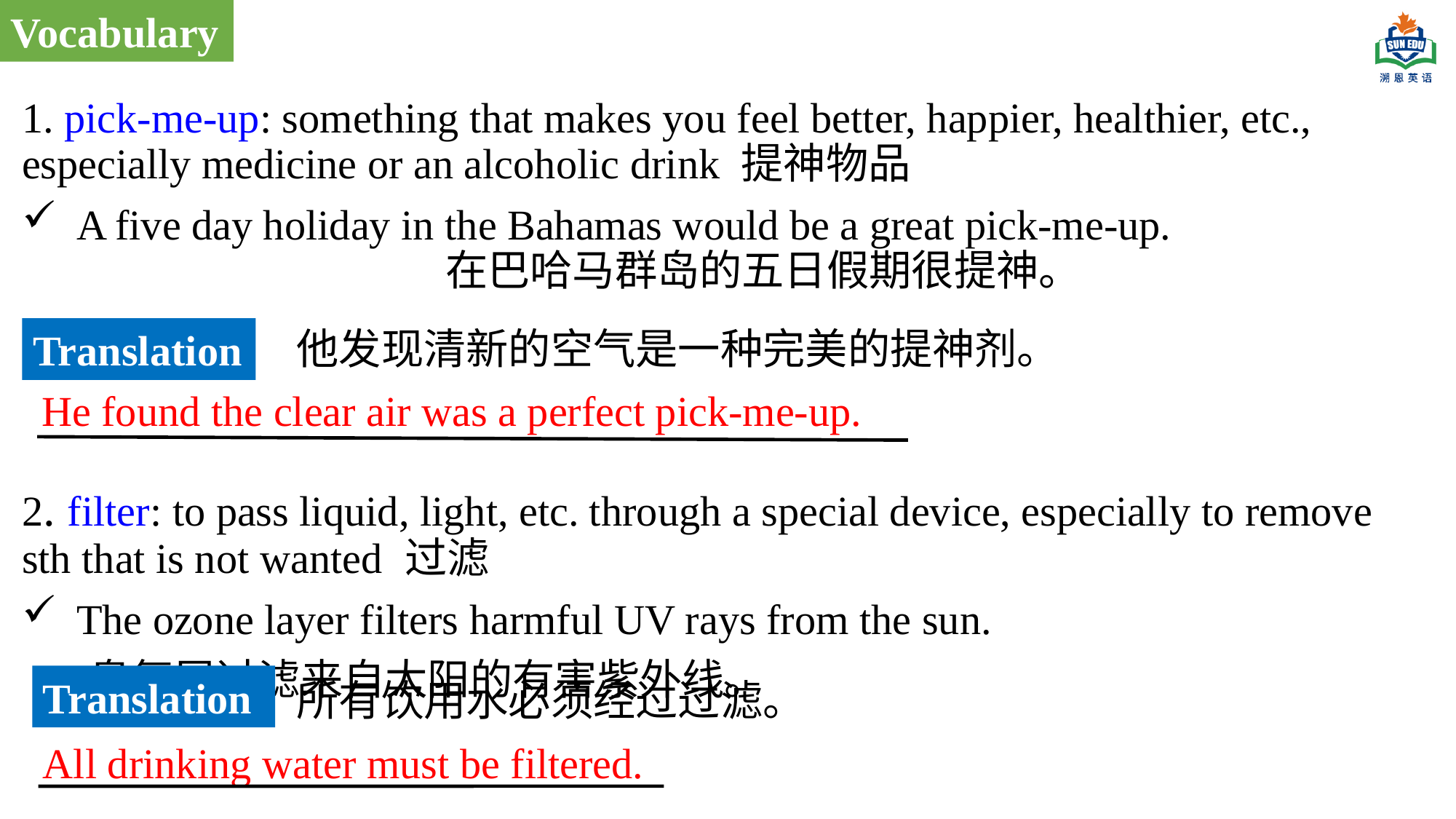

Vocabulary
1. pick-me-up: something that makes you feel better, happier, healthier, etc., especially medicine or an alcoholic drink 提神物品
A five day holiday in the Bahamas would be a great pick-me-up.                                                          在巴哈马群岛的五日假期很提神。

2. filter: to pass liquid, light, etc. through a special device, especially to remove sth that is not wanted 过滤
The ozone layer filters harmful UV rays from the sun.
      臭氧层过滤来自太阳的有害紫外线。
他发现清新的空气是一种完美的提神剂。
Translation
He found the clear air was a perfect pick-me-up.
Translation
所有饮用水必须经过过滤。
All drinking water must be filtered.